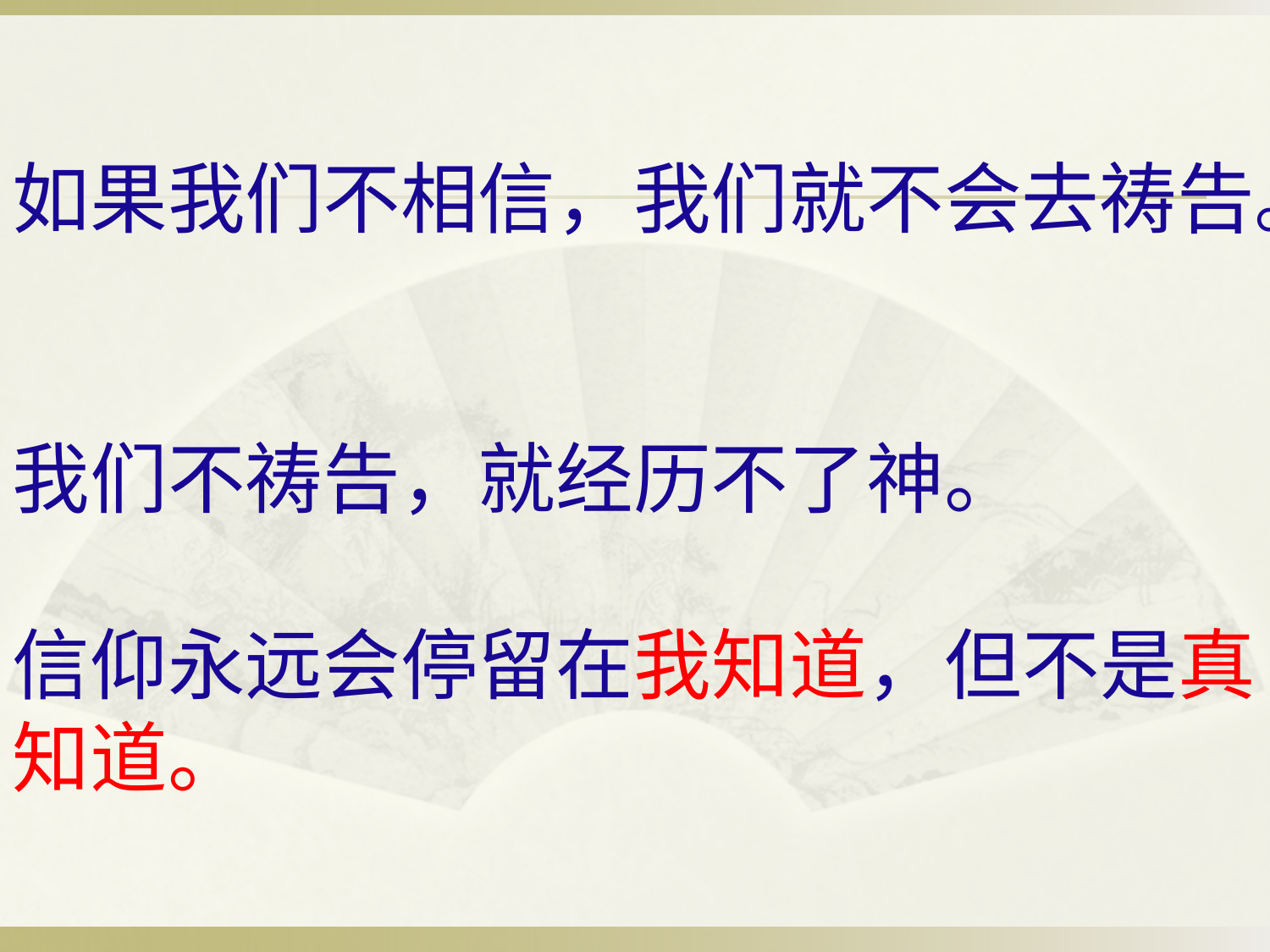

# 如果我们不相信，我们就不会去祷告。 我们不祷告，就经历不了神。 信仰永远会停留在我知道，但不是真知道。